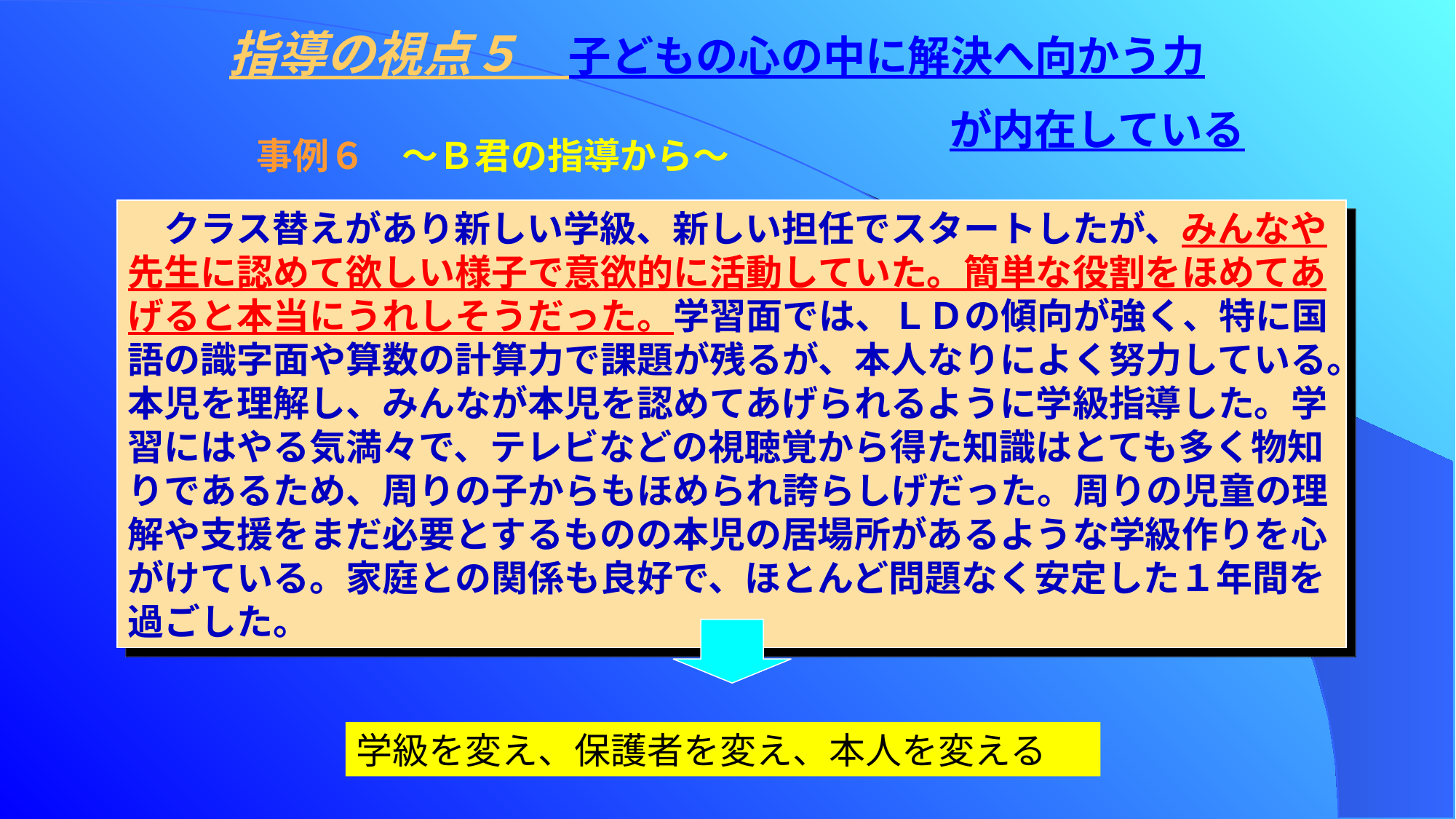

指導の視点５　子どもの心の中に解決へ向かう力
　　　　　　　　　　　　　　　　　が内在している
事例６　～Ｂ君の指導から～
　クラス替えがあり新しい学級、新しい担任でスタートしたが、みんなや先生に認めて欲しい様子で意欲的に活動していた。簡単な役割をほめてあげると本当にうれしそうだった。学習面では、ＬＤの傾向が強く、特に国語の識字面や算数の計算力で課題が残るが、本人なりによく努力している。本児を理解し、みんなが本児を認めてあげられるように学級指導した。学習にはやる気満々で、テレビなどの視聴覚から得た知識はとても多く物知りであるため、周りの子からもほめられ誇らしげだった。周りの児童の理解や支援をまだ必要とするものの本児の居場所があるような学級作りを心がけている。家庭との関係も良好で、ほとんど問題なく安定した１年間を過ごした。

学級を変え、保護者を変え、本人を変える